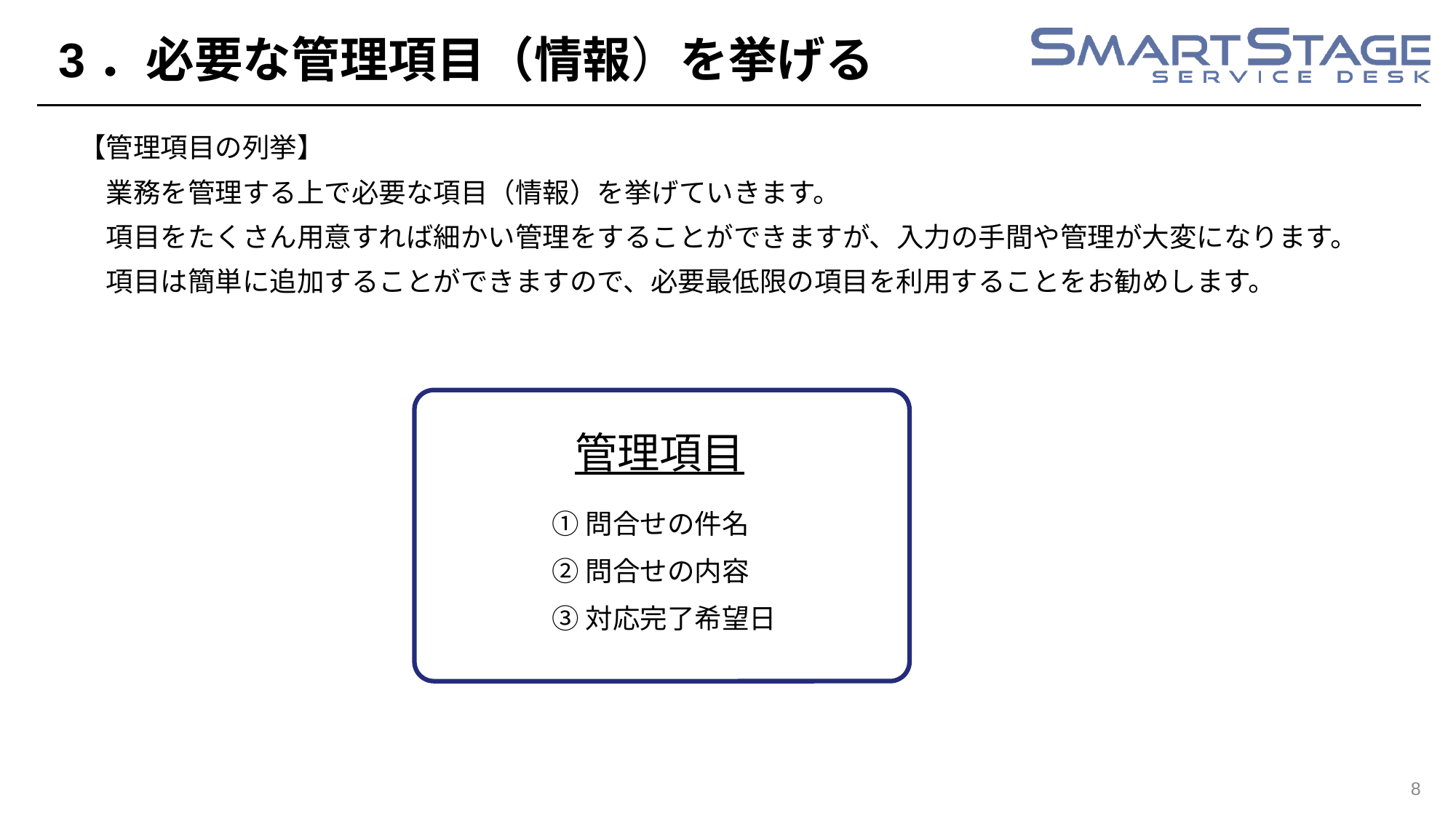

# 3．必要な管理項目（情報）を挙げる
【管理項目の列挙】
　業務を管理する上で必要な項目（情報）を挙げていきます。
　項目をたくさん用意すれば細かい管理をすることができますが、入力の手間や管理が大変になります。
　項目は簡単に追加することができますので、必要最低限の項目を利用することをお勧めします。

管理項目
①問合せの件名

②問合せの内容

③対応完了希望日
8